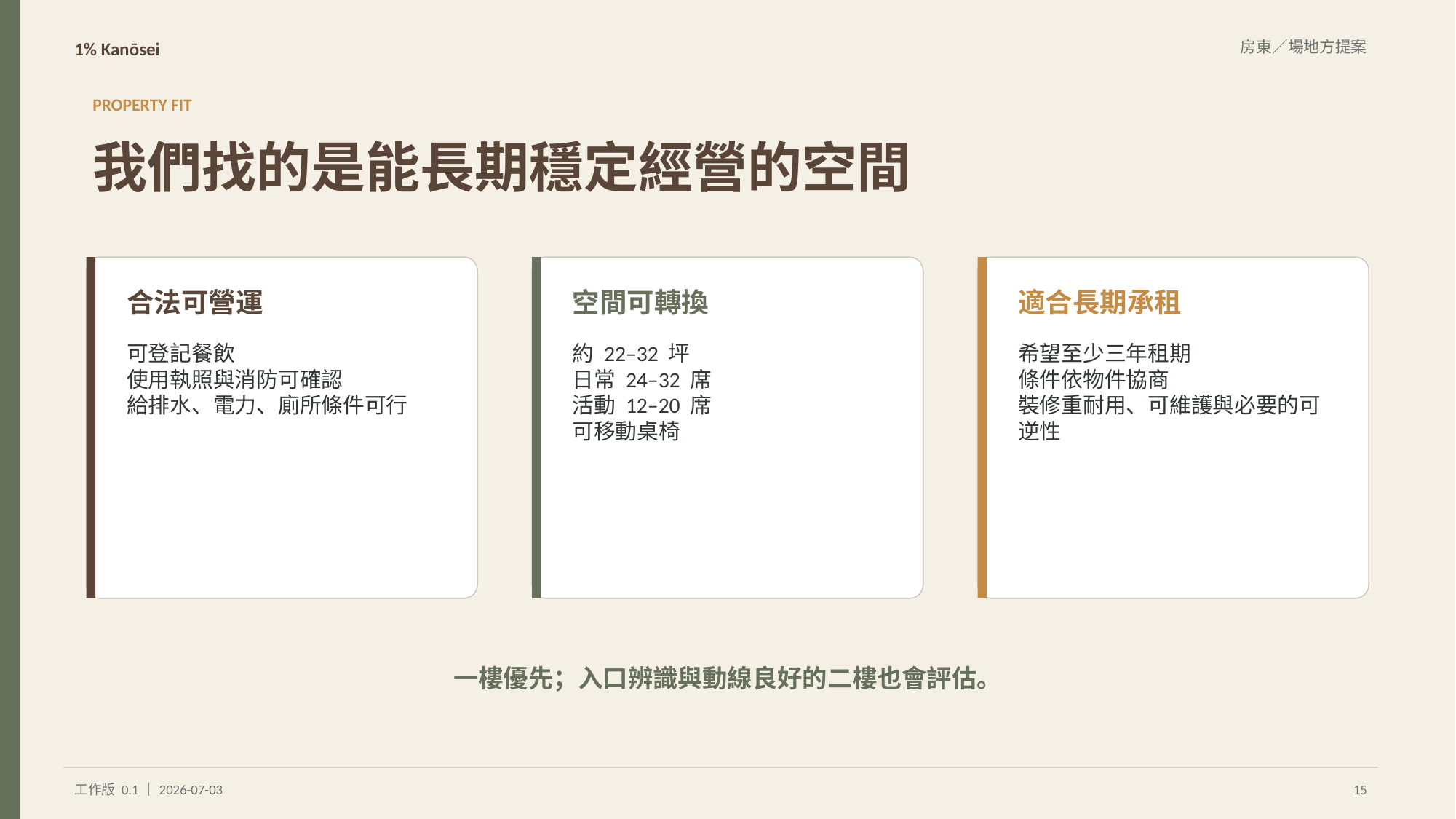

1% Kanōsei
房東／場地方提案
PROPERTY FIT
我們找的是能長期穩定經營的空間

合法可營運
空間可轉換
適合長期承租
可登記餐飲
使用執照與消防可確認
給排水、電力、廁所條件可行
約 22–32 坪
日常 24–32 席
活動 12–20 席
可移動桌椅
希望至少三年租期
條件依物件協商
裝修重耐用、可維護與必要的可逆性
一樓優先；入口辨識與動線良好的二樓也會評估。

工作版 0.1｜2026-07-03
15